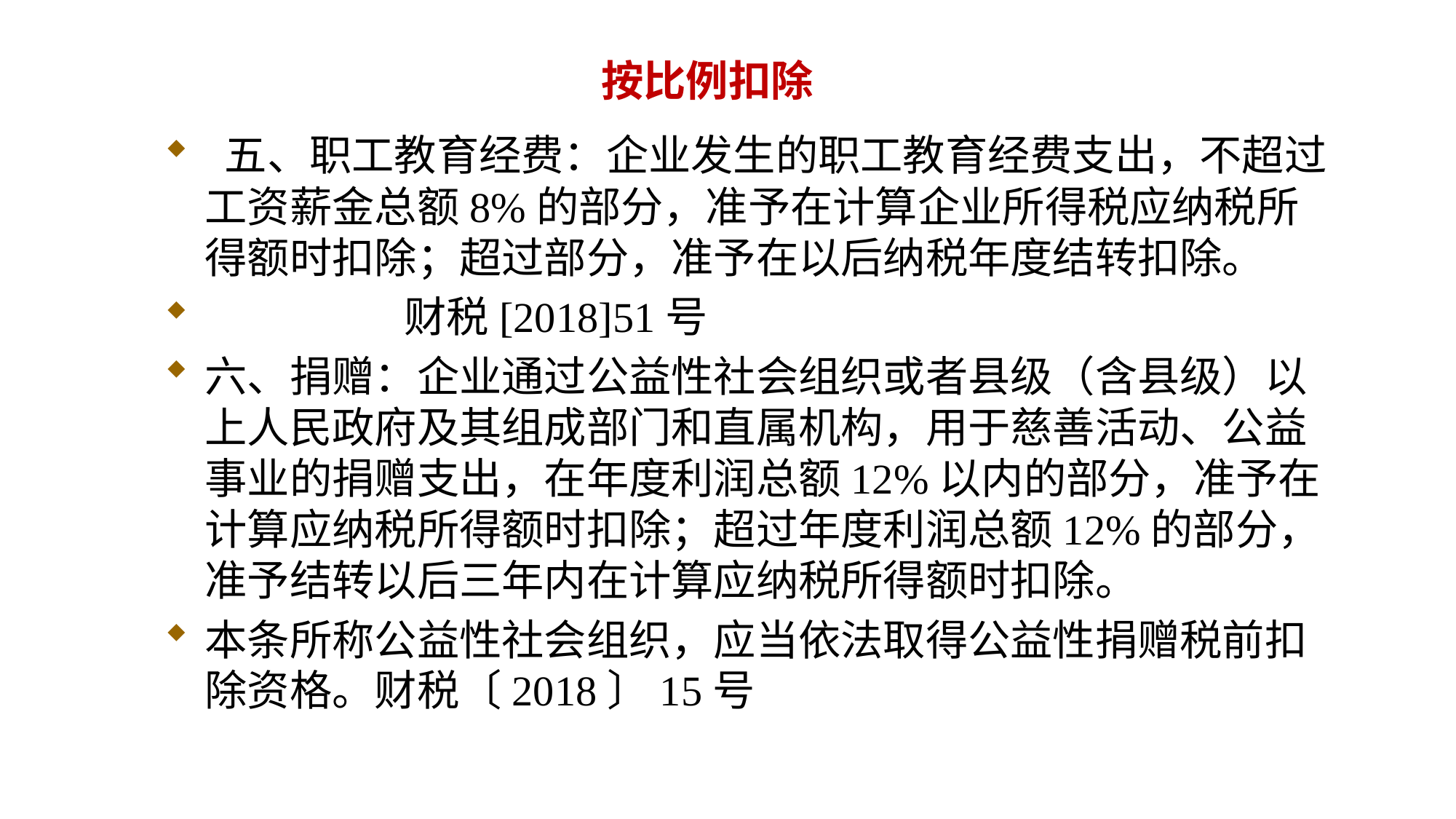

# 按比例扣除
 五、职工教育经费：企业发生的职工教育经费支出，不超过工资薪金总额8%的部分，准予在计算企业所得税应纳税所得额时扣除；超过部分，准予在以后纳税年度结转扣除。
                    财税[2018]51号
六、捐赠：企业通过公益性社会组织或者县级（含县级）以上人民政府及其组成部门和直属机构，用于慈善活动、公益事业的捐赠支出，在年度利润总额12%以内的部分，准予在计算应纳税所得额时扣除；超过年度利润总额12%的部分，准予结转以后三年内在计算应纳税所得额时扣除。
本条所称公益性社会组织，应当依法取得公益性捐赠税前扣除资格。财税〔2018〕15号